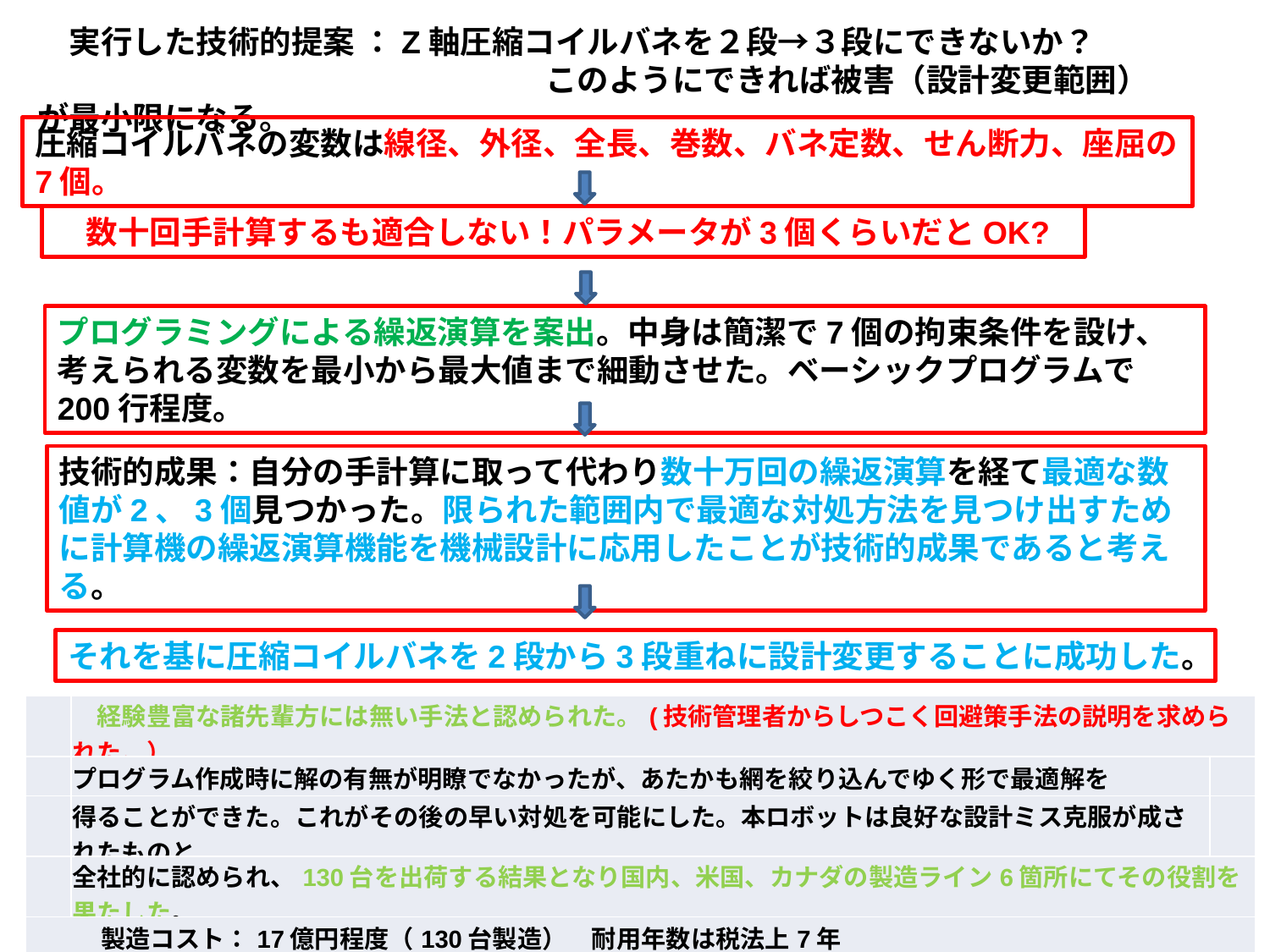

実行した技術的提案 ：Z軸圧縮コイルバネを２段→３段にできないか？
　　　　　　　　　　　　　　　　このようにできれば被害（設計変更範囲）が最小限になる。
圧縮コイルバネの変数は線径、外径、全長、巻数、バネ定数、せん断力、座屈の7個。

　数十回手計算するも適合しない！パラメータが3個くらいだとOK?

プログラミングによる繰返演算を案出。中身は簡潔で7個の拘束条件を設け、考えられる変数を最小から最大値まで細動させた。ベーシックプログラムで200行程度。

技術的成果：自分の手計算に取って代わり数十万回の繰返演算を経て最適な数値が2、3個見つかった。限られた範囲内で最適な対処方法を見つけ出すために計算機の繰返演算機能を機械設計に応用したことが技術的成果であると考える。

それを基に圧縮コイルバネを2段から3段重ねに設計変更することに成功した。
|  | 経験豊富な諸先輩方には無い手法と認められた。(技術管理者からしつこく回避策手法の説明を求められた。） |  |  |  |  |
| --- | --- | --- | --- | --- | --- |
|  | プログラム作成時に解の有無が明瞭でなかったが、あたかも網を絞り込んでゆく形で最適解を |  |  |  |  |
|  | 得ることができた。これがその後の早い対処を可能にした。本ロボットは良好な設計ミス克服が成されたものと |  |  |  |  |
|  | 全社的に認められ、130台を出荷する結果となり国内、米国、カナダの製造ライン6箇所にてその役割を果たした。 |  |  |  |  |
| 製造コスト：17億円程度（130台製造）　耐用年数は税法上7年 |  |  |  |  |  |
| （耐久テストは一旦２０００時間で消耗部材交換後、もう２０００時間、合計４０００時間実施。問題なし） |  |  |  |  |  |